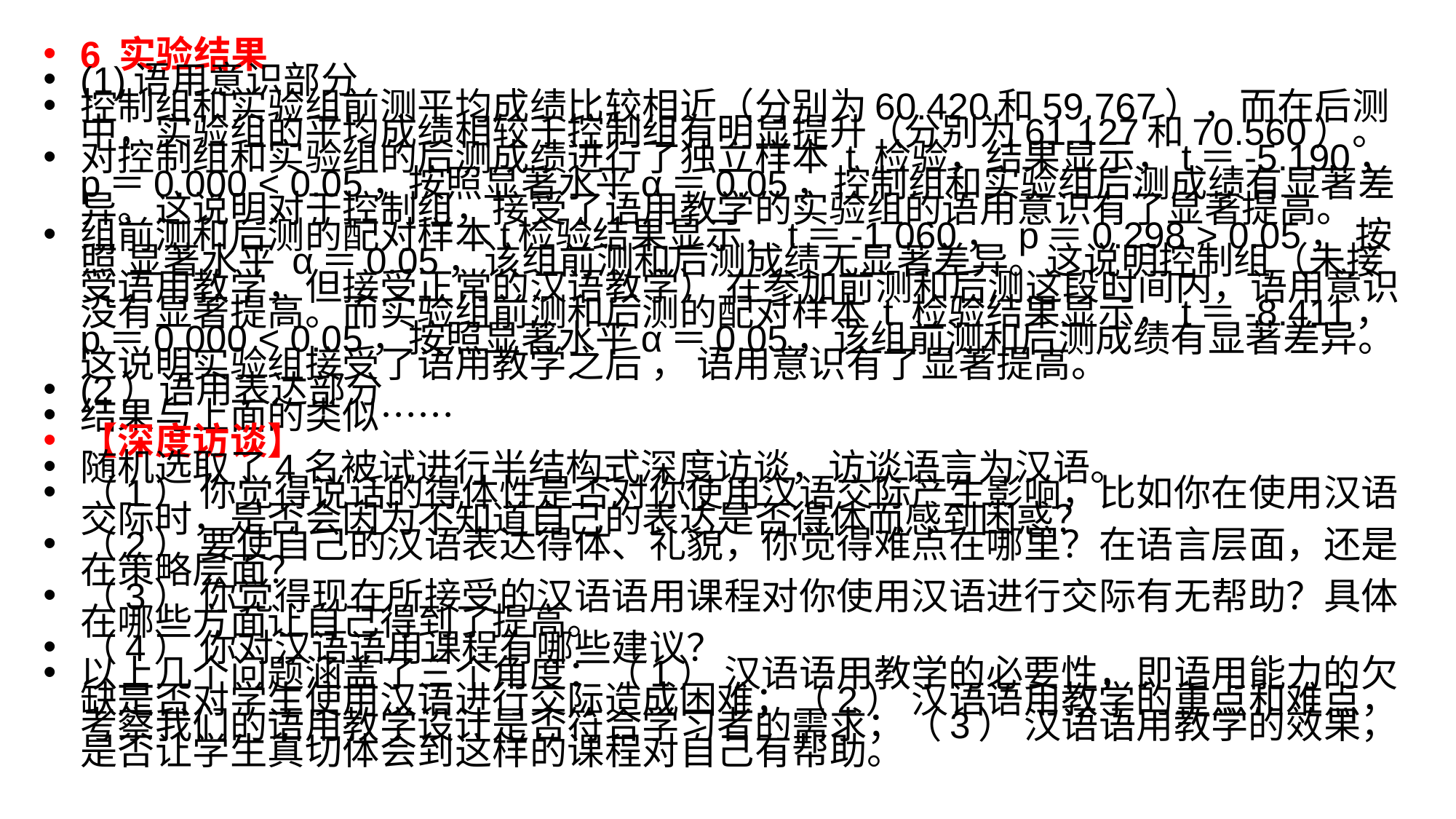

6 实验结果
(1)语用意识部分
控制组和实验组前测平均成绩比较相近（分别为60.420和59.767），而在后测中，实验组的平均成绩相较于控制组有明显提升（分别为61.127和70.560）。
对控制组和实验组的后测成绩进行了独立样本 t 检验，结果显示，t＝-5.190，p＝0.000 < 0.05，按照显著水平α＝0.05，控制组和实验组后测成绩有显著差异。这说明对于控制组，接受了语用教学的实验组的语用意识有了显著提高。
组前测和后测的配对样本t检验结果显示，t＝-1.060， p＝0.298 > 0.05， 按 照 显著水平 α＝0.05，该组前测和后测成绩无显著差异。这说明控制组（未接受语用教学，但接受正常的汉语教学） 在参加前测和后测这段时间内，语用意识没有显著提高。而实验组前测和后测的配对样本 t 检验结果显示，t＝-8.411，p＝0.000 < 0.05，按照显著水平α＝0.05，该组前测和后测成绩有显著差异。这说明实验组接受了语用教学之后 ， 语用意识有了显著提高。
(2）语用表达部分
结果与上面的类似……
【深度访谈】
随机选取了4名被试进行半结构式深度访谈，访谈语言为汉语。
（1） 你觉得说话的得体性是否对你使用汉语交际产生影响，比如你在使用汉语交际时，是否会因为不知道自己的表达是否得体而感到困惑？
（2） 要使自己的汉语表达得体、礼貌，你觉得难点在哪里？在语言层面，还是在策略层面？
（3） 你觉得现在所接受的汉语语用课程对你使用汉语进行交际有无帮助？具体在哪些方面让自己得到了提高。
（4） 你对汉语语用课程有哪些建议？
以上几个问题涵盖了三个角度：（1） 汉语语用教学的必要性，即语用能力的欠缺是否对学生使用汉语进行交际造成困难；（2） 汉语语用教学的重点和难点，考察我们的语用教学设计是否符合学习者的需求；（3） 汉语语用教学的效果，是否让学生真切体会到这样的课程对自己有帮助。